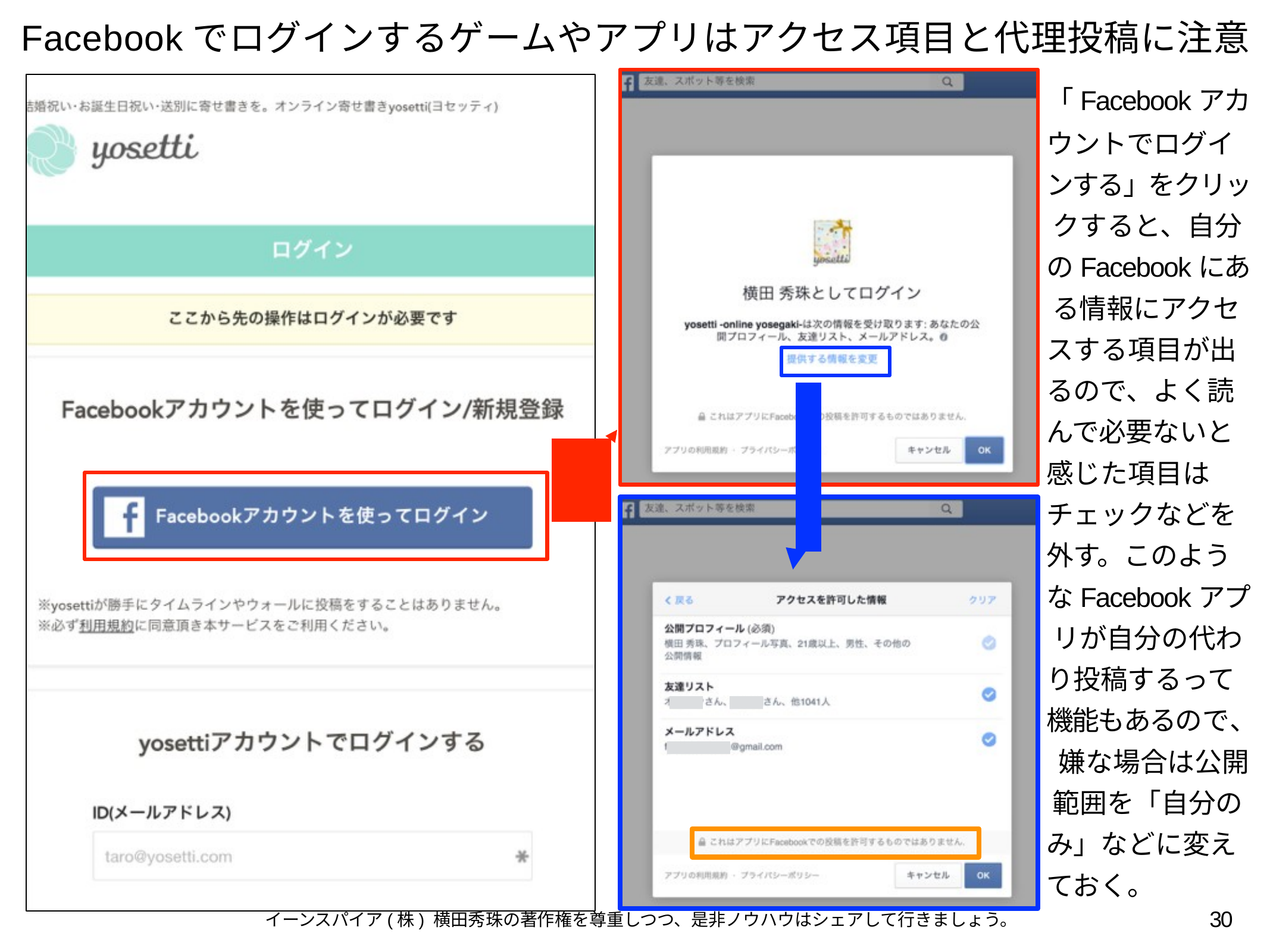

# Facebookでログインするゲームやアプリはアクセス項目と代理投稿に注意

「Facebookアカ
ウントでログイ  ンする」をクリッ  クすると、自分  のFacebookにあ  る情報にアクセ  スする項目が出  るので、よく読  んで必要ないと  感じた項目は  チェックなどを  外す。このよう  なFacebookアプ  リが自分の代わ  り投稿するって  機能もあるので、  嫌な場合は公開  範囲を「自分の  み」などに変え  ておく。

30
イーンスパイア(株) 横田秀珠の著作権を尊重しつつ、是非ノウハウはシェアして行きましょう。